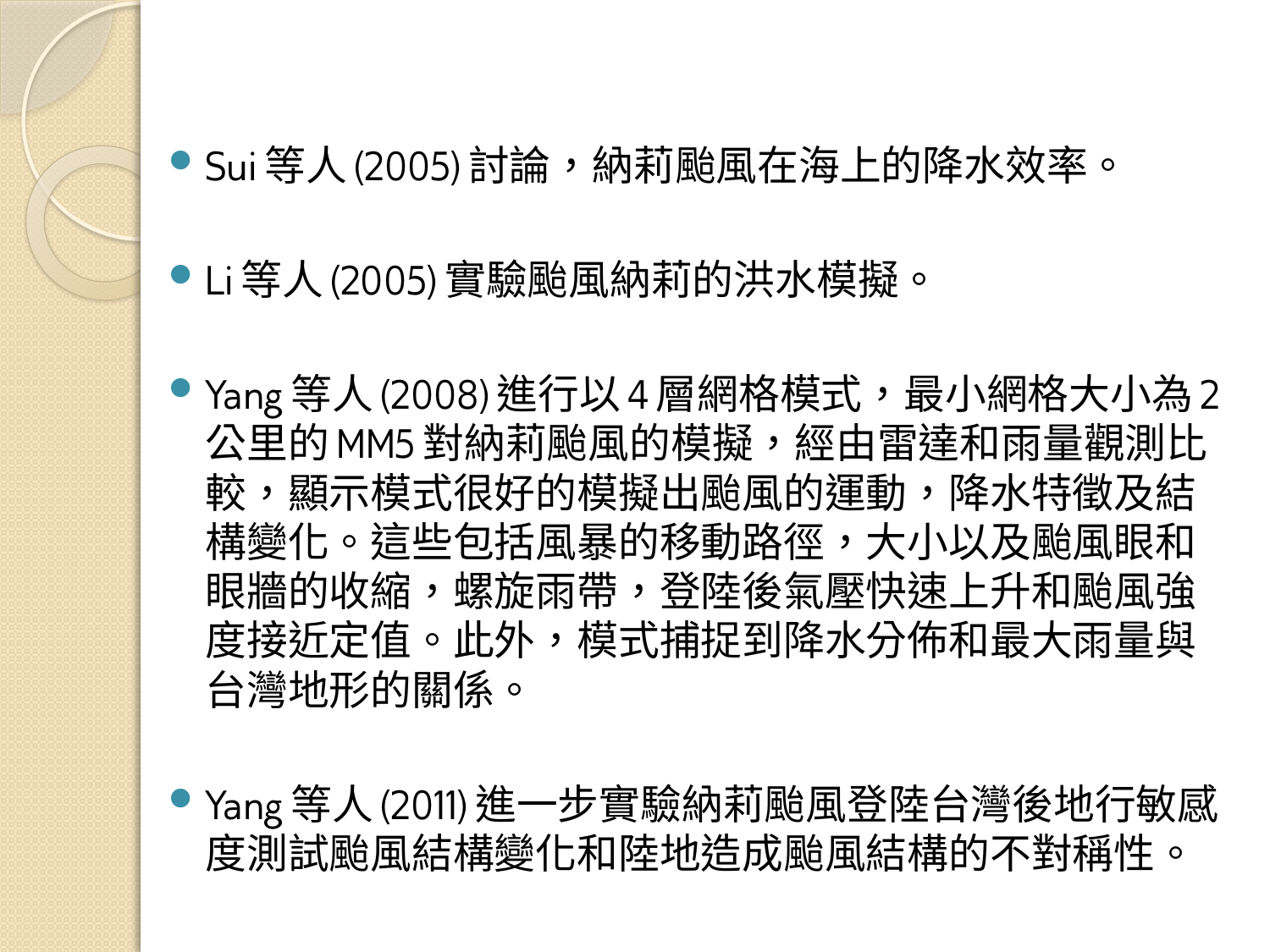

Sui等人(2005)討論，納莉颱風在海上的降水效率。

Li等人(2005)實驗颱風納莉的洪水模擬。

Yang等人(2008)進行以4層網格模式，最小網格大小為2公里的MM5對納莉颱風的模擬，經由雷達和雨量觀測比較，顯示模式很好的模擬出颱風的運動，降水特徵及結構變化。這些包括風暴的移動路徑，大小以及颱風眼和眼牆的收縮，螺旋雨帶，登陸後氣壓快速上升和颱風強度接近定值。此外，模式捕捉到降水分佈和最大雨量與台灣地形的關係。

Yang等人(2011)進一步實驗納莉颱風登陸台灣後地行敏感度測試颱風結構變化和陸地造成颱風結構的不對稱性。